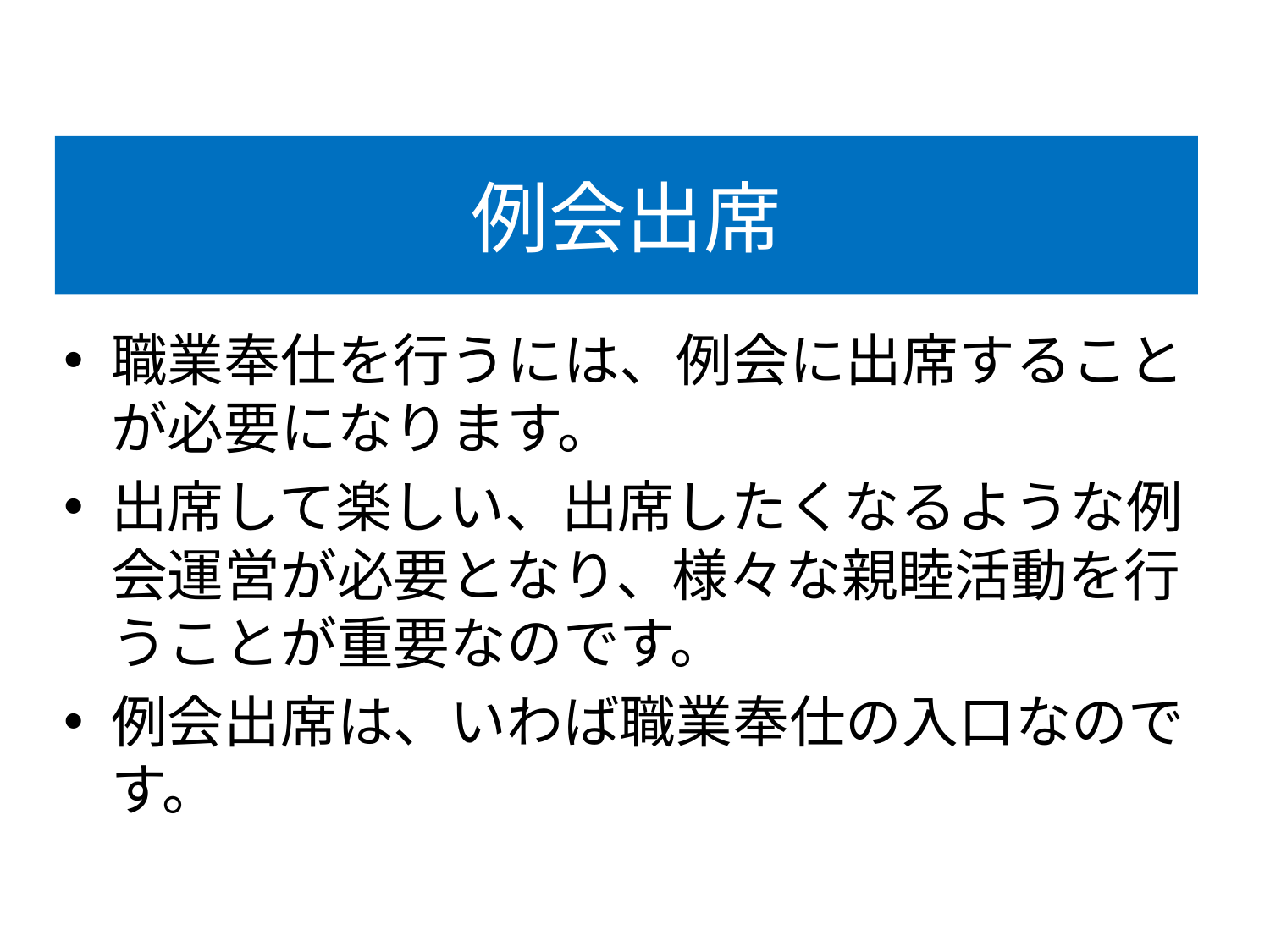

# 例会出席
職業奉仕を行うには、例会に出席することが必要になります。
出席して楽しい、出席したくなるような例会運営が必要となり、様々な親睦活動を行うことが重要なのです。
例会出席は、いわば職業奉仕の入口なのです。